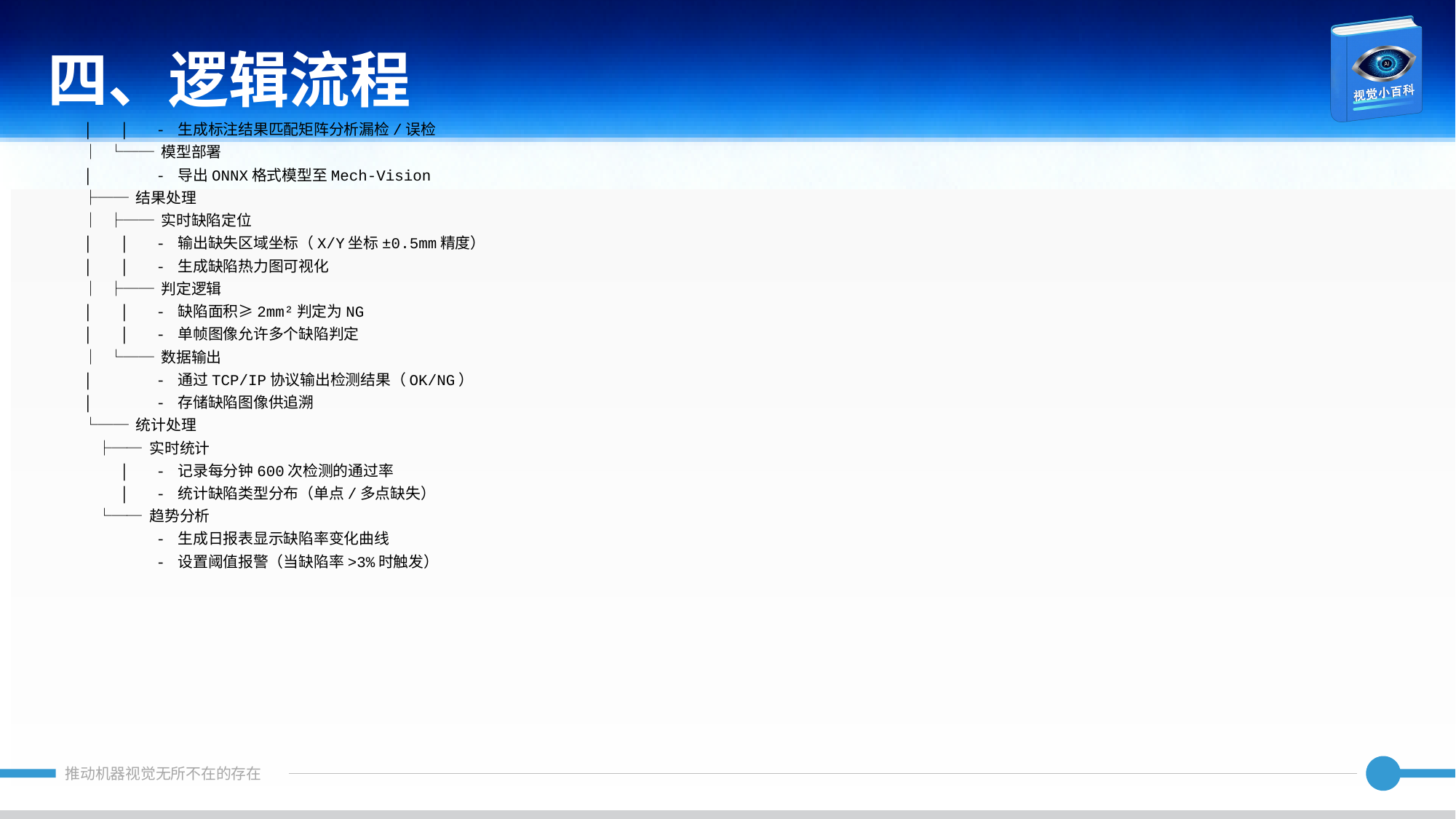

四、逻辑流程

│   │   - 生成标注结果匹配矩阵分析漏检/误检
│   └── 模型部署
│       - 导出ONNX格式模型至Mech-Vision
├── 结果处理
│   ├── 实时缺陷定位
│   │   - 输出缺失区域坐标（X/Y坐标±0.5mm精度）
│   │   - 生成缺陷热力图可视化
│   ├── 判定逻辑
│   │   - 缺陷面积≥2mm²判定为NG
│   │   - 单帧图像允许多个缺陷判定
│   └── 数据输出
│       - 通过TCP/IP协议输出检测结果（OK/NG）
│       - 存储缺陷图像供追溯
└── 统计处理
    ├── 实时统计
    │   - 记录每分钟600次检测的通过率
    │   - 统计缺陷类型分布（单点/多点缺失）
    └── 趋势分析
        - 生成日报表显示缺陷率变化曲线
        - 设置阈值报警（当缺陷率>3%时触发）
10